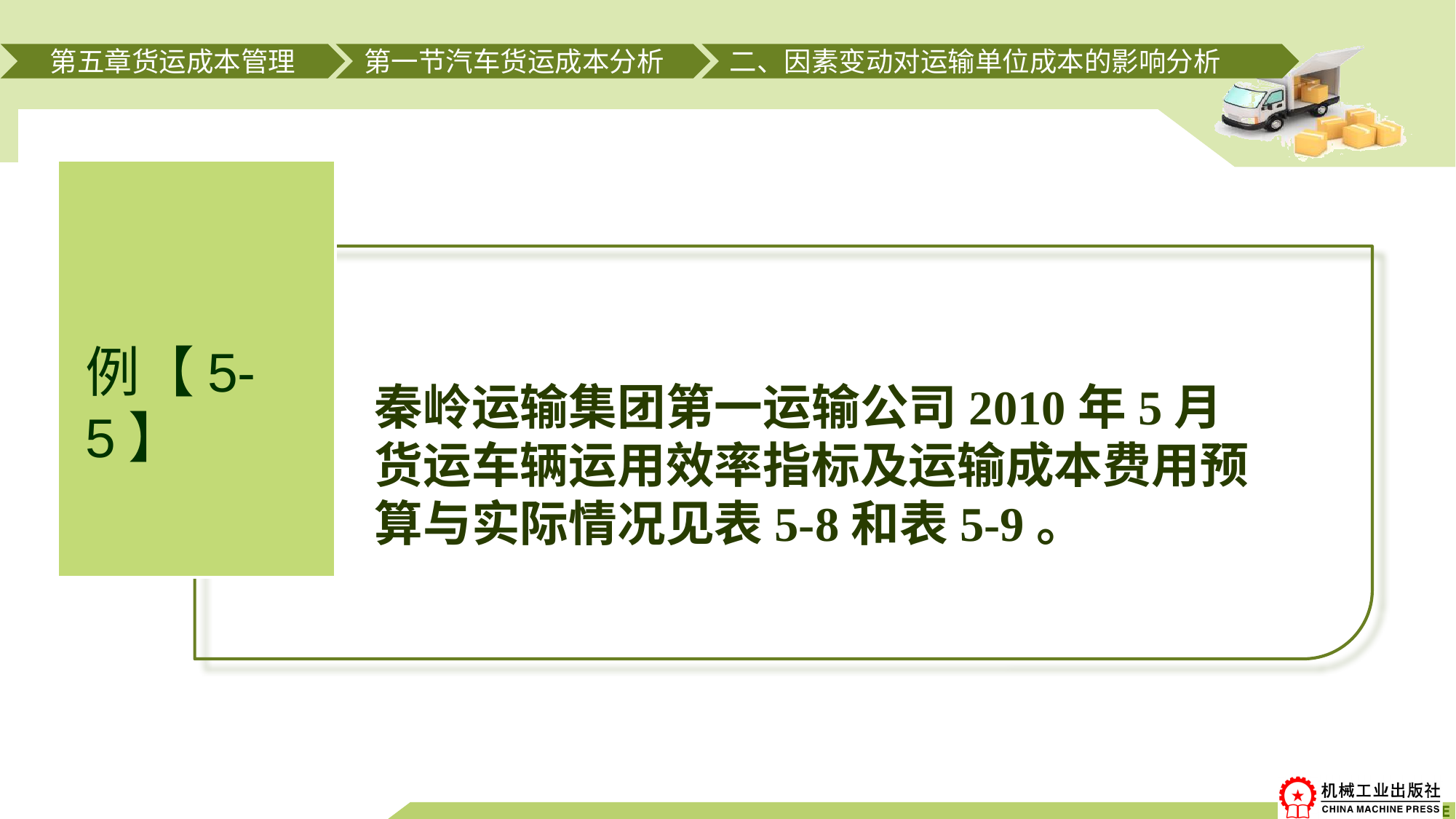

第五章货运成本管理
第一节汽车货运成本分析
二、因素变动对运输单位成本的影响分析

例【5-5】
秦岭运输集团第一运输公司2010年5月货运车辆运用效率指标及运输成本费用预算与实际情况见表5-8和表5-9。